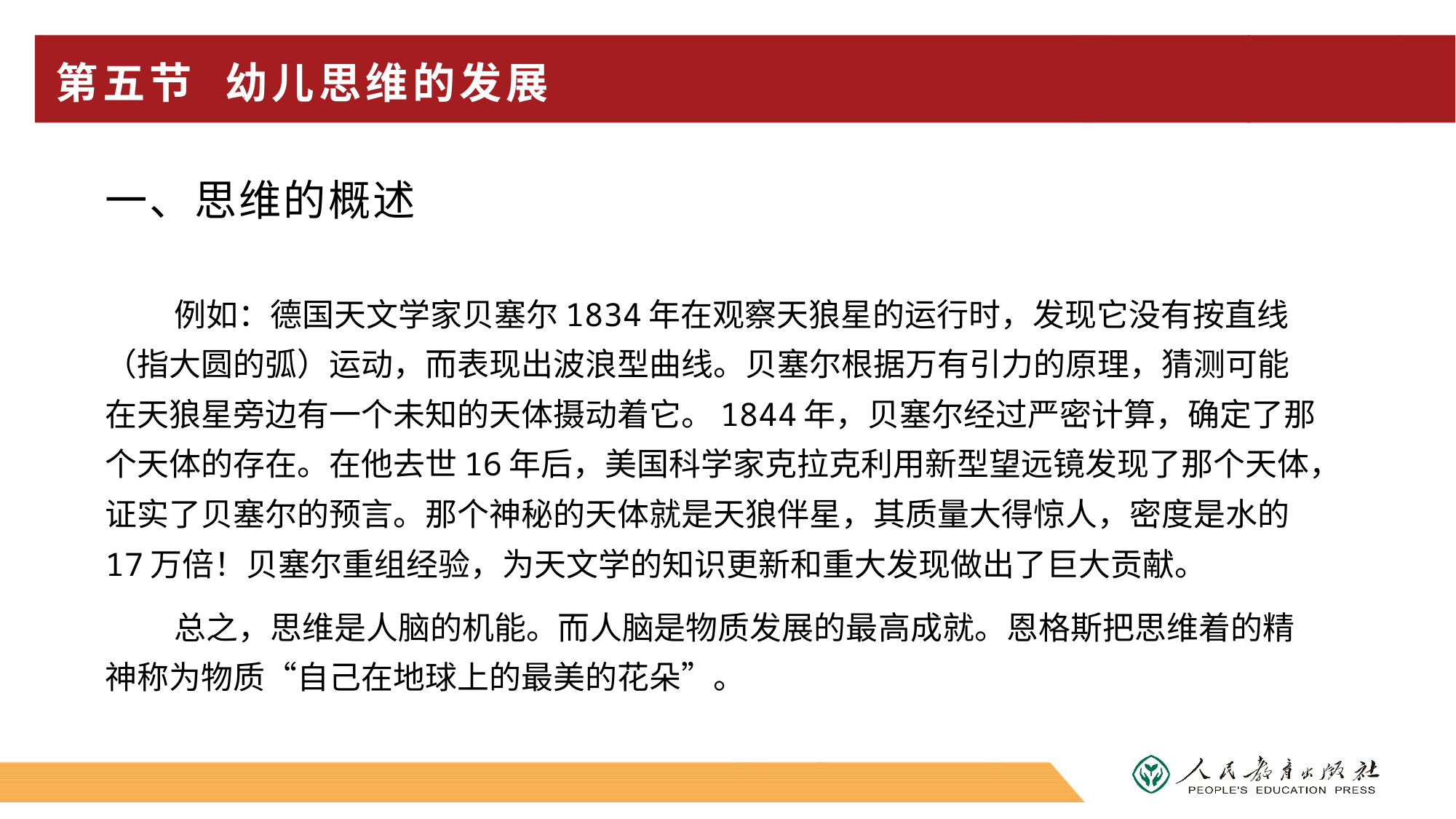

# 第五节  幼儿思维的发展
一、思维的概述
例如：德国天文学家贝塞尔1834年在观察天狼星的运行时，发现它没有按直线（指大圆的弧）运动，而表现出波浪型曲线。贝塞尔根据万有引力的原理，猜测可能在天狼星旁边有一个未知的天体摄动着它。1844年，贝塞尔经过严密计算，确定了那个天体的存在。在他去世16年后，美国科学家克拉克利用新型望远镜发现了那个天体，证实了贝塞尔的预言。那个神秘的天体就是天狼伴星，其质量大得惊人，密度是水的17万倍！贝塞尔重组经验，为天文学的知识更新和重大发现做出了巨大贡献。
总之，思维是人脑的机能。而人脑是物质发展的最高成就。恩格斯把思维着的精神称为物质“自己在地球上的最美的花朵”。